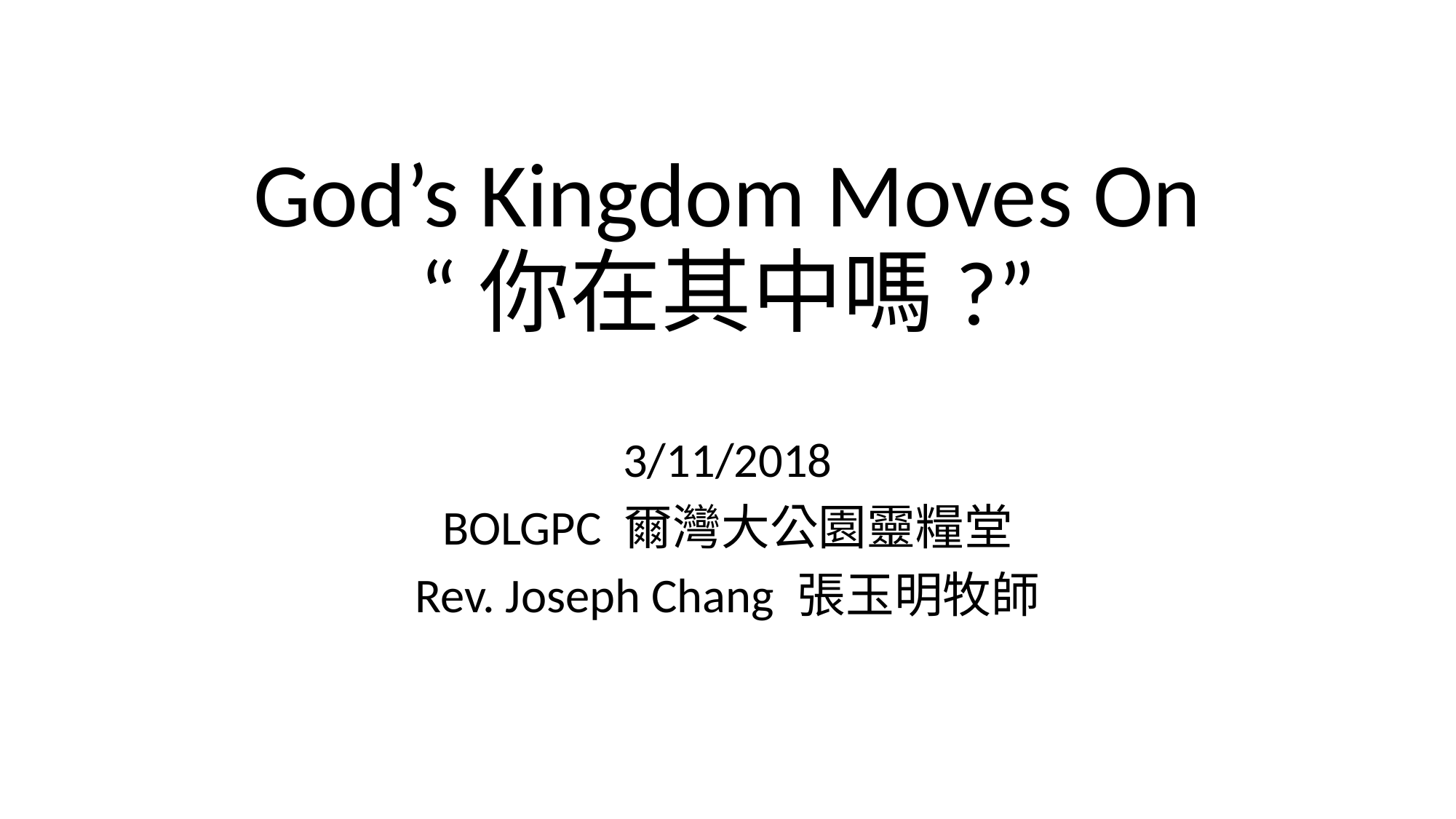

# God’s Kingdom Moves On “你在其中嗎?”
3/11/2018
BOLGPC 爾灣大公園靈糧堂
Rev. Joseph Chang 張玉明牧師